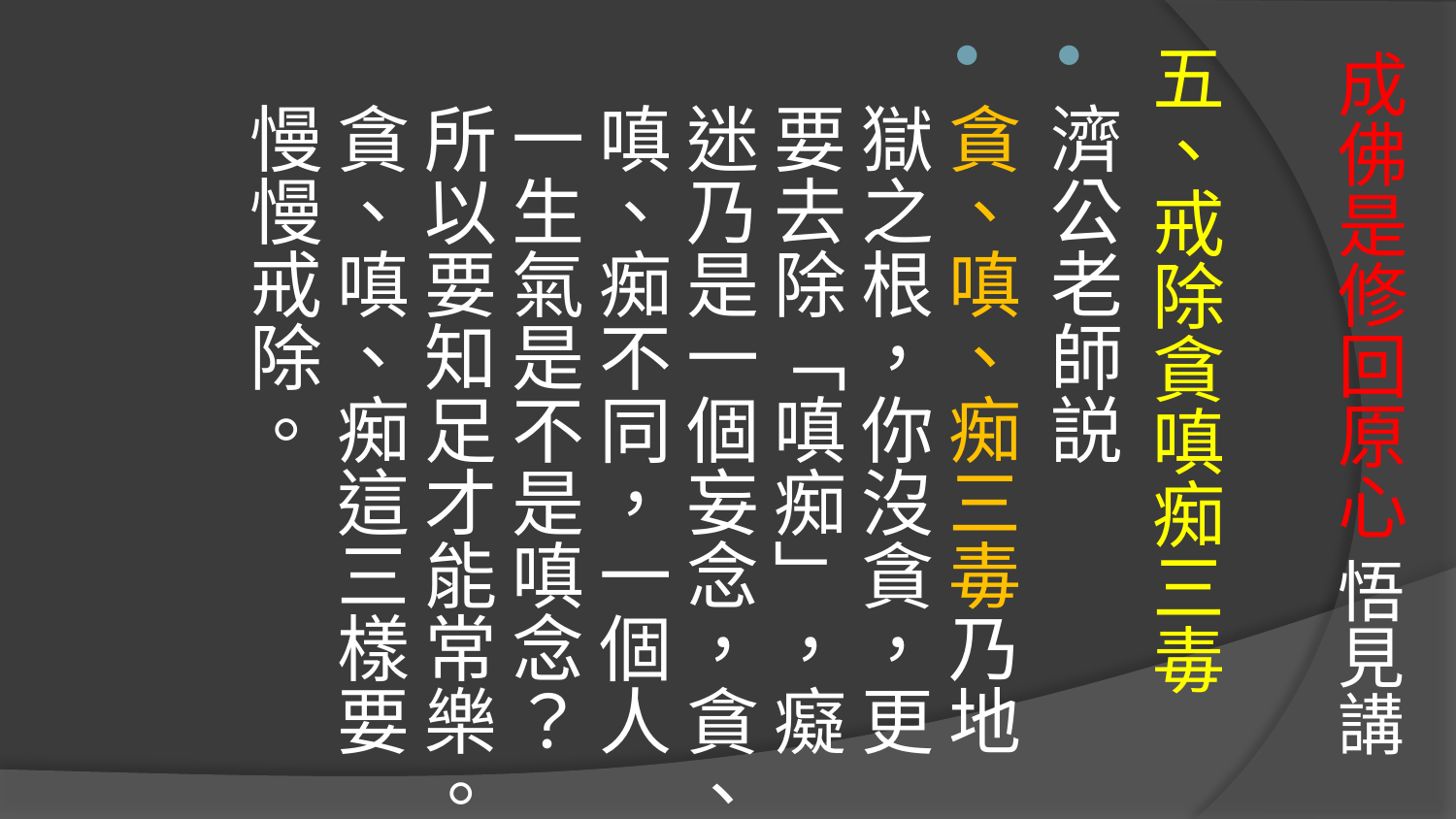

# 成佛是修回原心 悟見講
五、戒除貪嗔痴三毒
濟公老師説
貪、嗔、痴三毒乃地獄之根，你沒貪，更要去除「嗔痴」，癡迷乃是一個妄念，貪、嗔、痴不同，一個人一生氣是不是嗔念？所以要知足才能常樂。貪、嗔、痴這三樣要慢慢戒除。